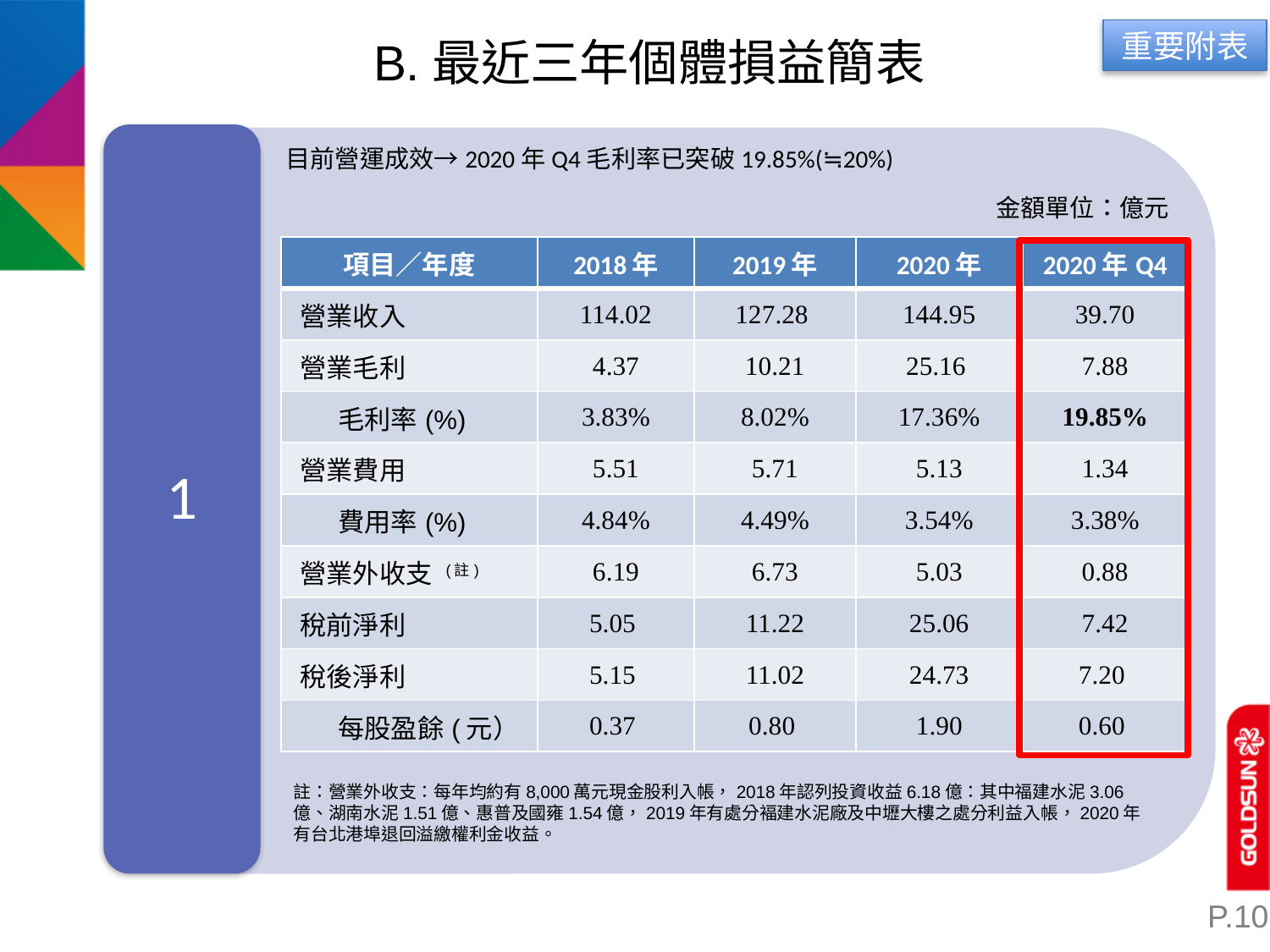

重要附表
B.最近三年個體損益簡表

1

目前營運成效→2020年Q4毛利率已突破19.85%(≒20%)

金額單位：億元
| 項目／年度 | 2018年 | 2019年 | 2020年 | 2020年Q4 |
| --- | --- | --- | --- | --- |
| 營業收入 | 114.02 | 127.28 | 144.95 | 39.70 |
| 營業毛利 | 4.37 | 10.21 | 25.16 | 7.88 |
| 毛利率(%) | 3.83% | 8.02% | 17.36% | 19.85% |
| 營業費用 | 5.51 | 5.71 | 5.13 | 1.34 |
| 費用率(%) | 4.84% | 4.49% | 3.54% | 3.38% |
| 營業外收支 (註) | 6.19 | 6.73 | 5.03 | 0.88 |
| 稅前淨利 | 5.05 | 11.22 | 25.06 | 7.42 |
| 稅後淨利 | 5.15 | 11.02 | 24.73 | 7.20 |
| 每股盈餘(元） | 0.37 | 0.80 | 1.90 | 0.60 |

註：營業外收支：每年均約有8,000萬元現金股利入帳，2018年認列投資收益6.18億：其中福建水泥3.06億、湖南水泥1.51億、惠普及國雍1.54億，2019年有處分褔建水泥廠及中壢大樓之處分利益入帳，2020年有台北港埠退回溢繳權利金收益。
P.10